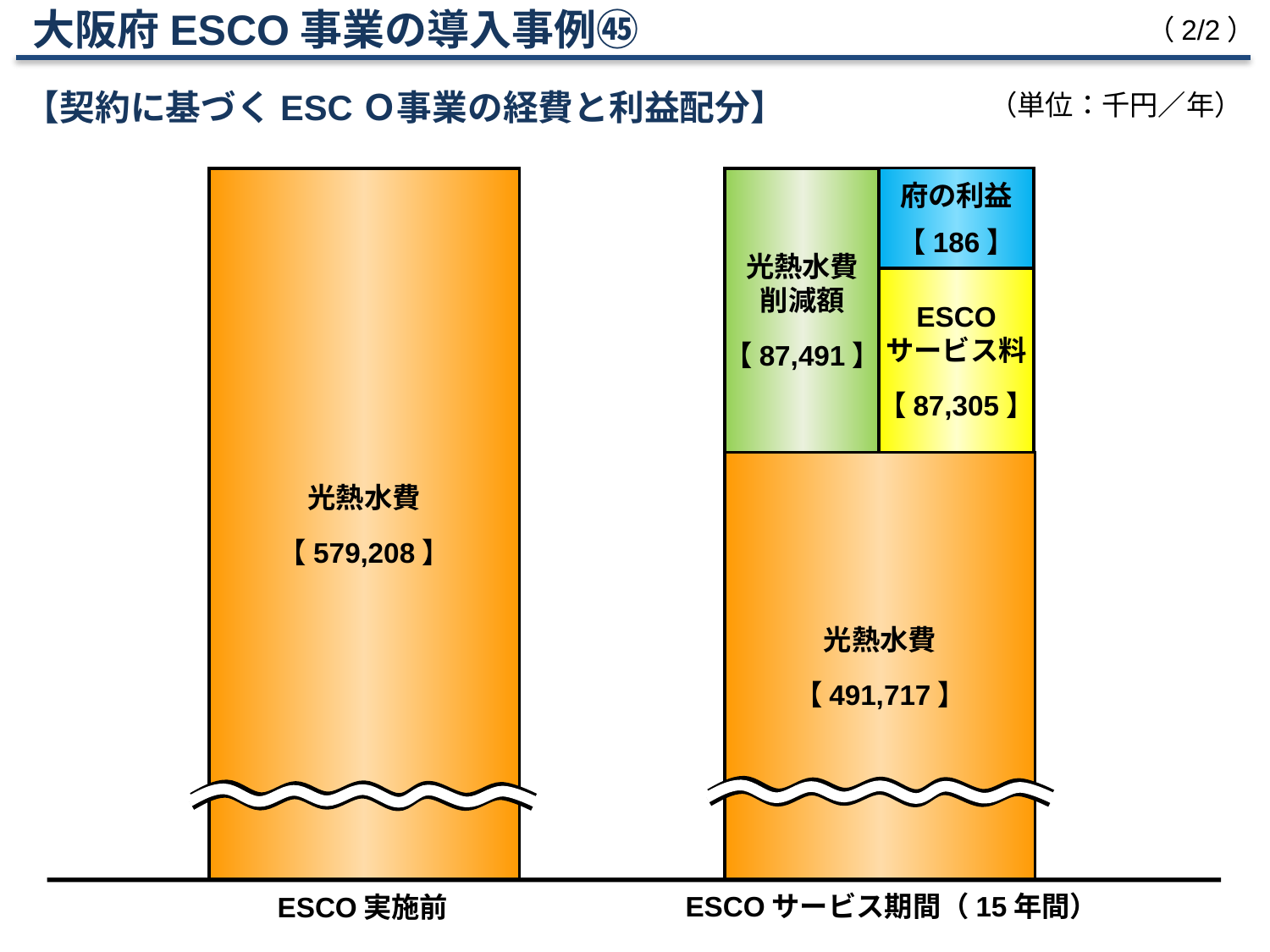

大阪府ESCO事業の導入事例㊺

【契約に基づくESCＯ事業の経費と利益配分】
（2/2）
（単位：千円／年）
光熱水費

【579,208】
光熱水費
削減額

【87,491】
府の利益

【186】
ESCO
サービス料

【87,305】
光熱水費

【491,717】

ESCO実施前
ESCOサービス期間（15年間）